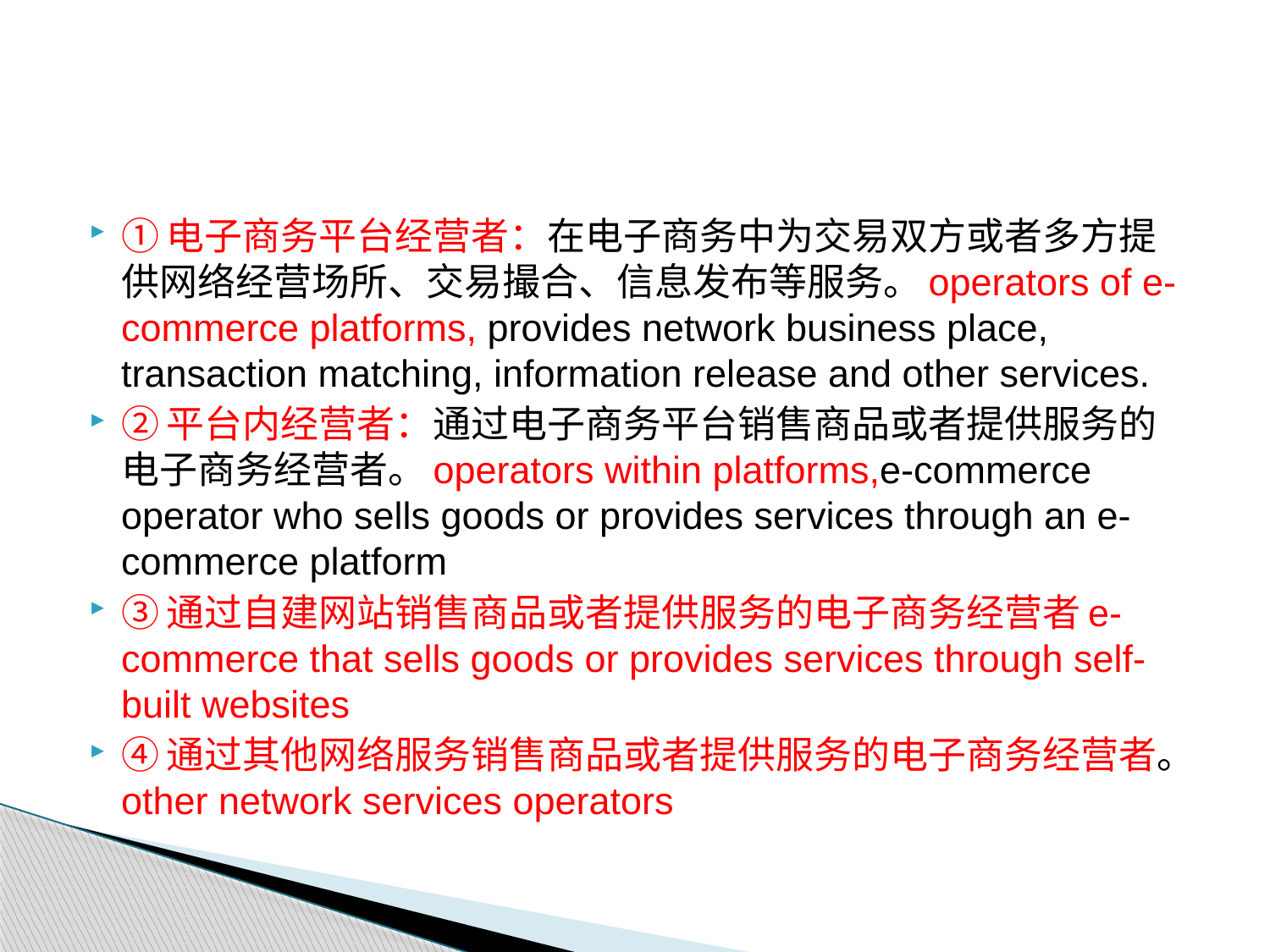

#
①电子商务平台经营者：在电子商务中为交易双方或者多方提供网络经营场所、交易撮合、信息发布等服务。operators of e-commerce platforms, provides network business place, transaction matching, information release and other services.
②平台内经营者：通过电子商务平台销售商品或者提供服务的电子商务经营者。operators within platforms,e-commerce operator who sells goods or provides services through an e-commerce platform
③通过自建网站销售商品或者提供服务的电子商务经营者e-commerce that sells goods or provides services through self-built websites
④通过其他网络服务销售商品或者提供服务的电子商务经营者。other network services operators